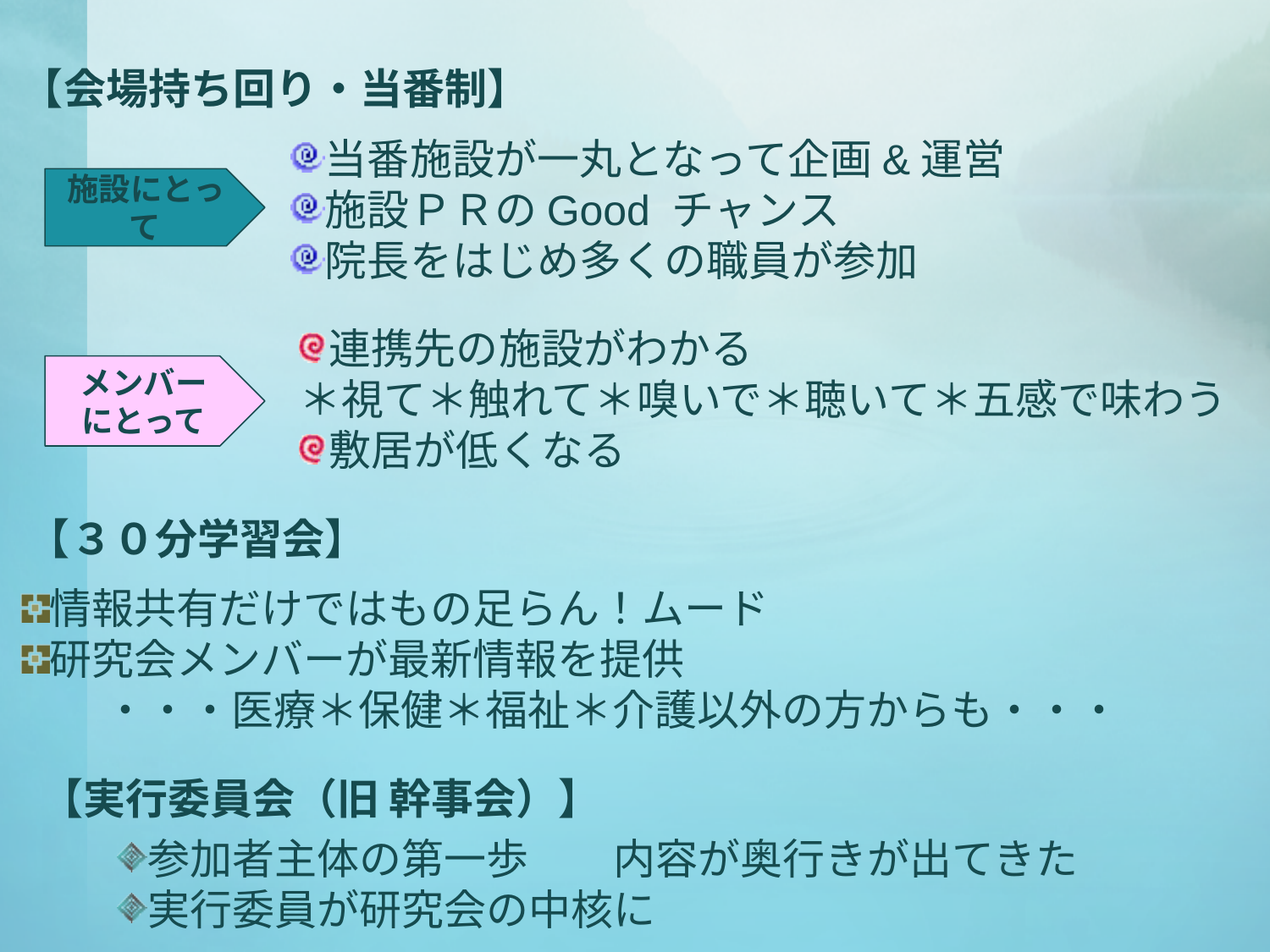

【会場持ち回り・当番制】
当番施設が一丸となって企画&運営
施設ＰＲのGood チャンス
院長をはじめ多くの職員が参加
施設にとって
連携先の施設がわかる
＊視て＊触れて＊嗅いで＊聴いて＊五感で味わう
敷居が低くなる
メンバー
にとって
【３０分学習会】
情報共有だけではもの足らん！ムード
研究会メンバーが最新情報を提供
　　・・・医療＊保健＊福祉＊介護以外の方からも・・・
【実行委員会（旧 幹事会）】
参加者主体の第一歩　　内容が奥行きが出てきた
実行委員が研究会の中核に